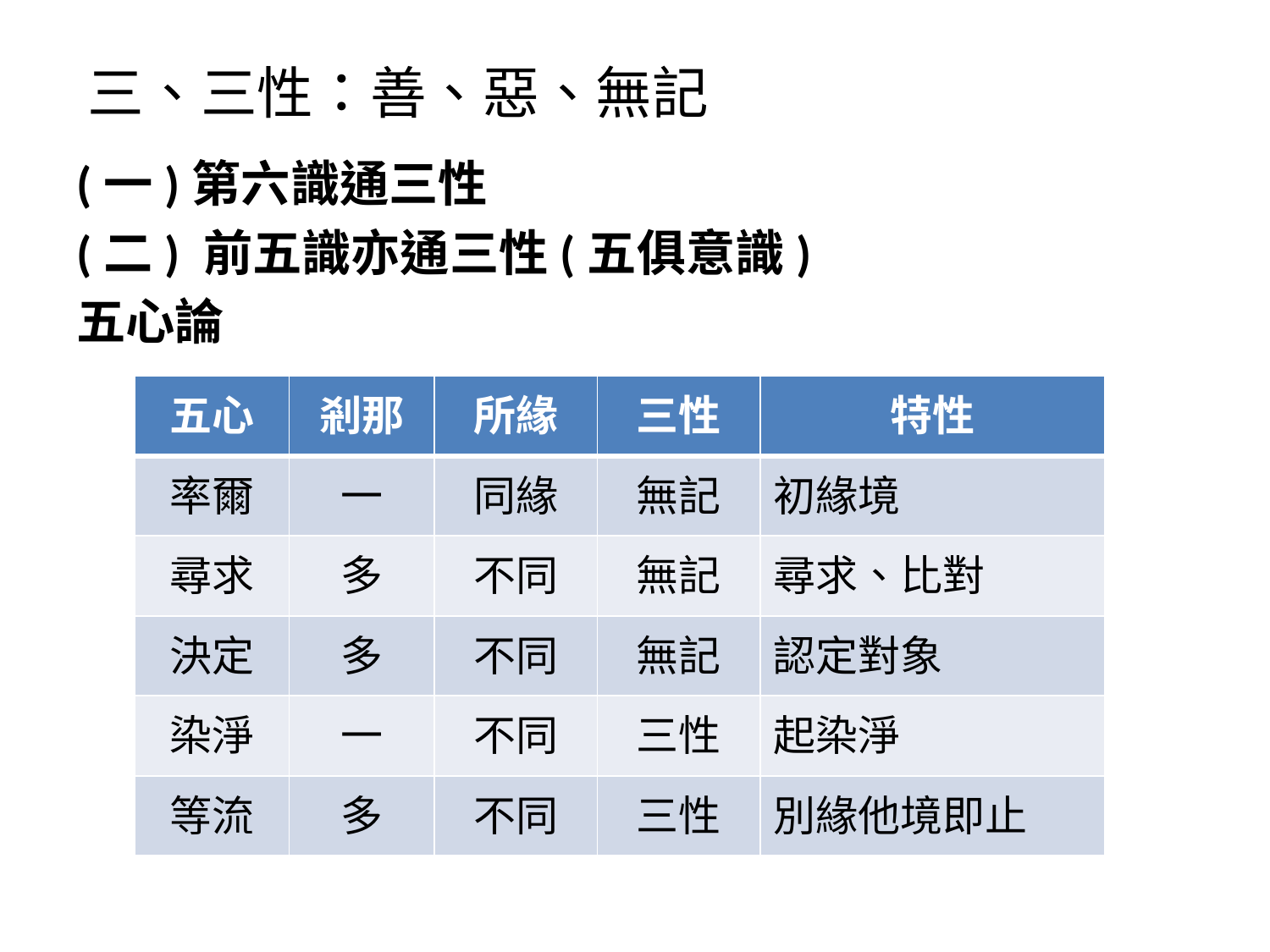

# 三、三性：善、惡、無記
(一)第六識通三性
(二) 前五識亦通三性(五俱意識)
五心論

| 五心 | 剎那 | 所緣 | 三性 | 特性 |
| --- | --- | --- | --- | --- |
| 率爾 | 一 | 同緣 | 無記 | 初緣境 |
| 尋求 | 多 | 不同 | 無記 | 尋求、比對 |
| 決定 | 多 | 不同 | 無記 | 認定對象 |
| 染淨 | 一 | 不同 | 三性 | 起染淨 |
| 等流 | 多 | 不同 | 三性 | 別緣他境即止 |